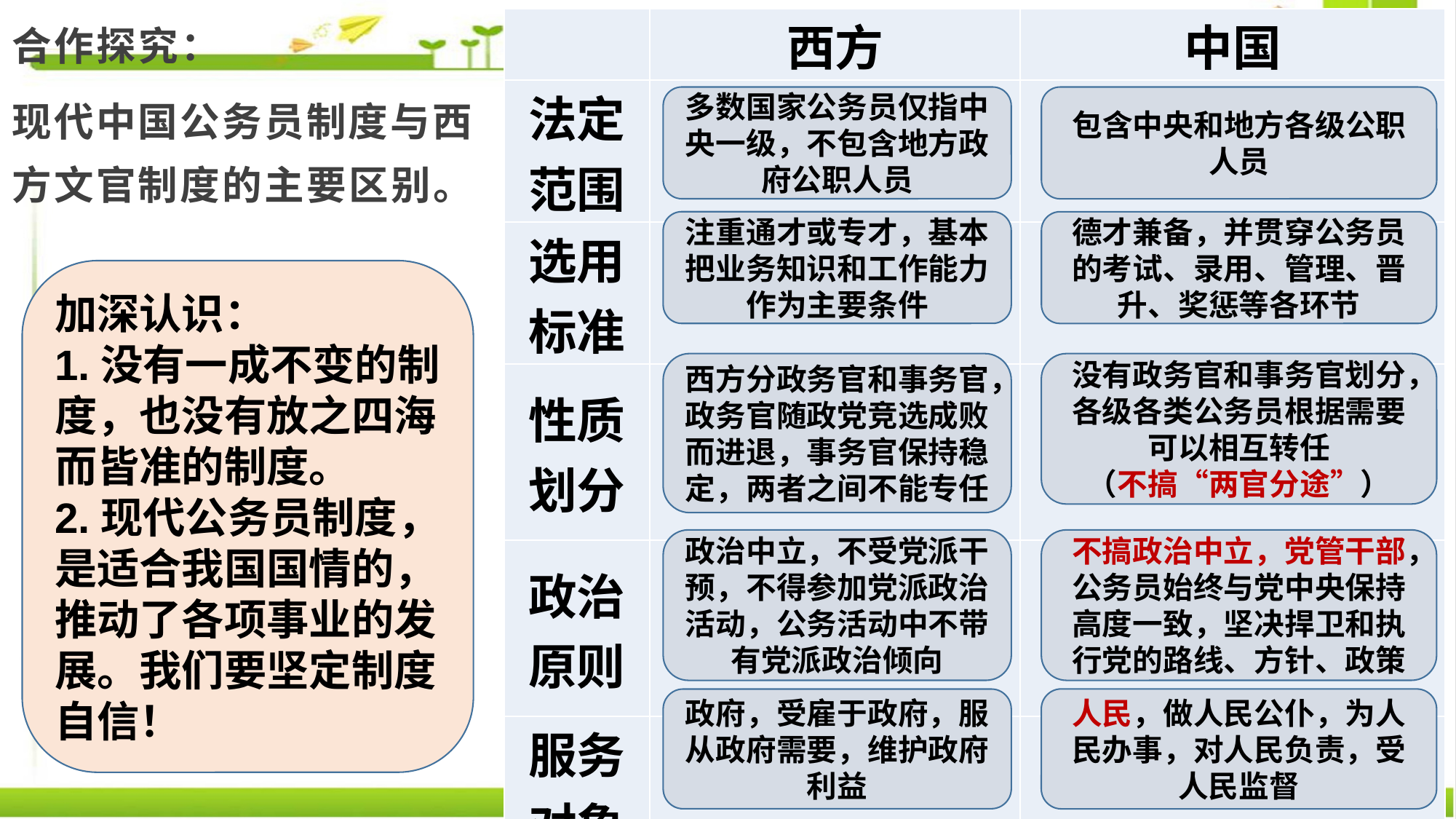

|  | 西方 | 中国 |
| --- | --- | --- |
| 法定范围 |  |  |
| 选用标准 |  |  |
| 性质划分 |  |  |
| 政治原则 |  |  |
| 服务对象 |  |  |
合作探究：
现代中国公务员制度与西方文官制度的主要区别。
多数国家公务员仅指中央一级，不包含地方政府公职人员
包含中央和地方各级公职人员
注重通才或专才，基本把业务知识和工作能力作为主要条件
德才兼备，并贯穿公务员的考试、录用、管理、晋升、奖惩等各环节
加深认识：
1.没有一成不变的制度，也没有放之四海而皆准的制度。
2.现代公务员制度，是适合我国国情的，推动了各项事业的发展。我们要坚定制度自信！
西方分政务官和事务官，政务官随政党竞选成败而进退，事务官保持稳定，两者之间不能专任
没有政务官和事务官划分，各级各类公务员根据需要可以相互转任
（不搞“两官分途”）
政治中立，不受党派干预，不得参加党派政治活动，公务活动中不带有党派政治倾向
不搞政治中立，党管干部，公务员始终与党中央保持高度一致，坚决捍卫和执行党的路线、方针、政策
人民，做人民公仆，为人民办事，对人民负责，受人民监督
政府，受雇于政府，服从政府需要，维护政府利益